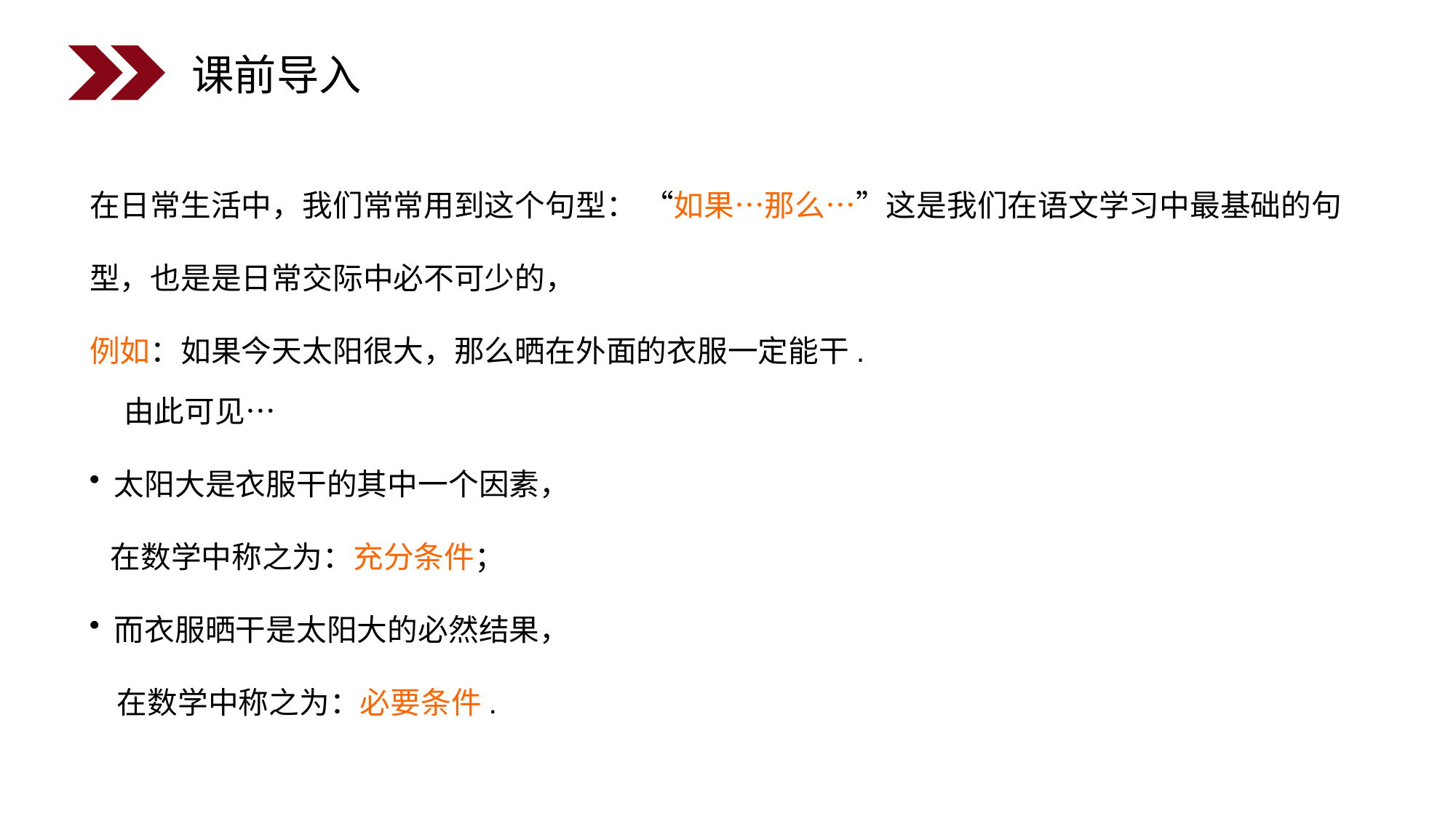

课前导入
在日常生活中，我们常常用到这个句型： “如果…那么…”这是我们在语文学习中最基础的句型，也是是日常交际中必不可少的，
例如：如果今天太阳很大，那么晒在外面的衣服一定能干.
    由此可见…
 太阳大是衣服干的其中一个因素，
  在数学中称之为：充分条件；
 而衣服晒干是太阳大的必然结果，
   在数学中称之为：必要条件.